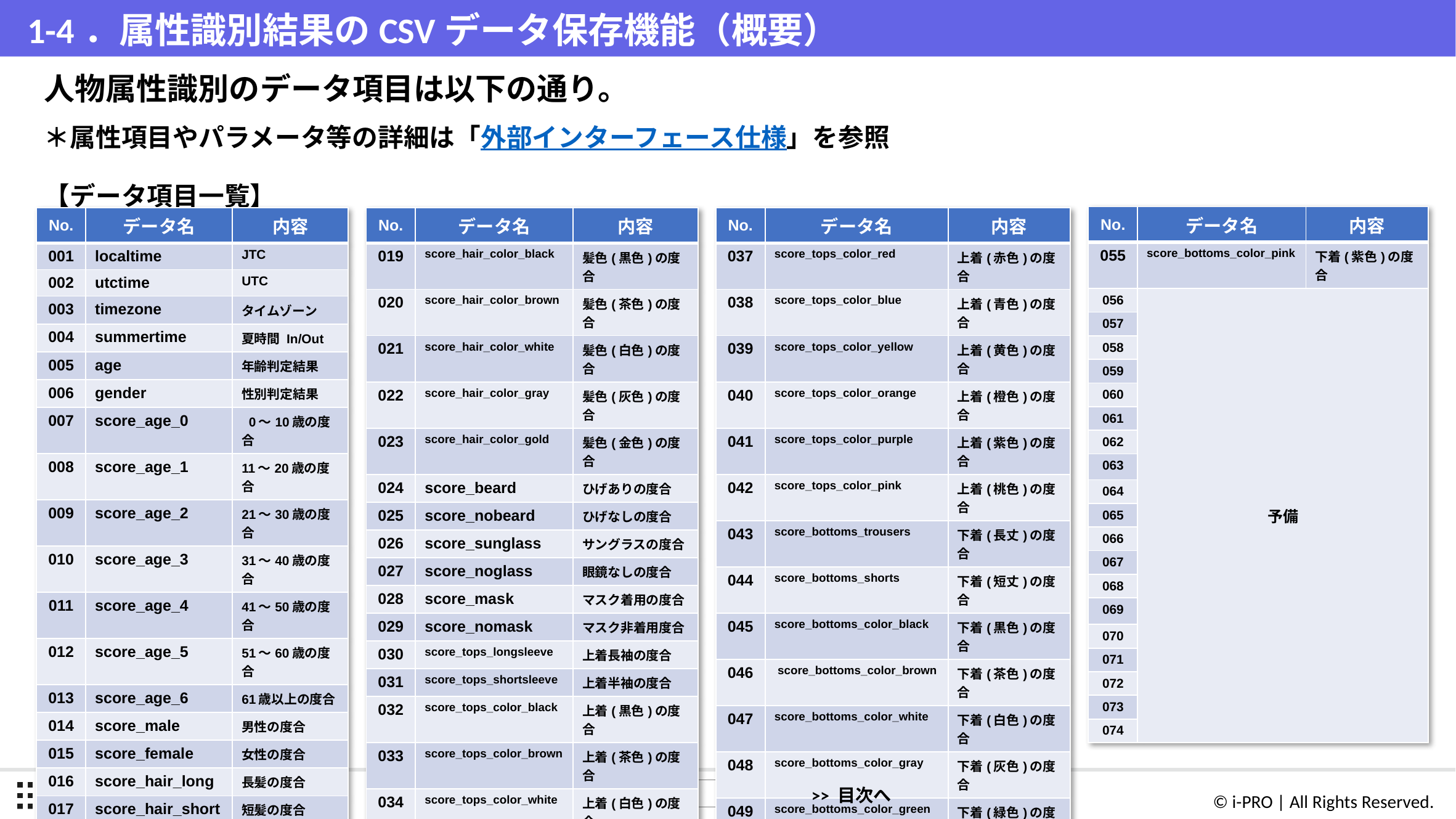

# 1-4．属性識別結果のCSVデータ保存機能（概要）
人物属性識別のデータ項目は以下の通り。
＊属性項目やパラメータ等の詳細は「外部インターフェース仕様」を参照
【データ項目一覧】
| No. | データ名 | 内容 |
| --- | --- | --- |
| 055 | score\_bottoms\_color\_pink | 下着(紫色)の度合 |
| 056 | 予備 |  |
| 057 |  |  |
| 058 |  |  |
| 059 |  |  |
| 060 |  |  |
| 061 |  |  |
| 062 |  |  |
| 063 |  |  |
| 064 |  |  |
| 065 |  |  |
| 066 |  |  |
| 067 |  |  |
| 068 |  |  |
| 069 |  |  |
| 070 |  |  |
| 071 |  |  |
| 072 |  |  |
| 073 |  |  |
| 074 |  |  |
| No. | データ名 | 内容 |
| --- | --- | --- |
| 001 | localtime | JTC |
| 002 | utctime | UTC |
| 003 | timezone | タイムゾーン |
| 004 | summertime | 夏時間 In/Out |
| 005 | age | 年齢判定結果 |
| 006 | gender | 性別判定結果 |
| 007 | score\_age\_0 | 0～10歳の度合 |
| 008 | score\_age\_1 | 11～20歳の度合 |
| 009 | score\_age\_2 | 21～30歳の度合 |
| 010 | score\_age\_3 | 31～40歳の度合 |
| 011 | score\_age\_4 | 41～50歳の度合 |
| 012 | score\_age\_5 | 51～60歳の度合 |
| 013 | score\_age\_6 | 61歳以上の度合 |
| 014 | score\_male | 男性の度合 |
| 015 | score\_female | 女性の度合 |
| 016 | score\_hair\_long | 長髪の度合 |
| 017 | score\_hair\_short | 短髪の度合 |
| 018 | score\_hair\_hat | 帽子の度合 |
| No. | データ名 | 内容 |
| --- | --- | --- |
| 019 | score\_hair\_color\_black | 髪色(黒色)の度合 |
| 020 | score\_hair\_color\_brown | 髪色(茶色)の度合 |
| 021 | score\_hair\_color\_white | 髪色(白色)の度合 |
| 022 | score\_hair\_color\_gray | 髪色(灰色)の度合 |
| 023 | score\_hair\_color\_gold | 髪色(金色)の度合 |
| 024 | score\_beard | ひげありの度合 |
| 025 | score\_nobeard | ひげなしの度合 |
| 026 | score\_sunglass | サングラスの度合 |
| 027 | score\_noglass | 眼鏡なしの度合 |
| 028 | score\_mask | マスク着用の度合 |
| 029 | score\_nomask | マスク非着用度合 |
| 030 | score\_tops\_longsleeve | 上着長袖の度合 |
| 031 | score\_tops\_shortsleeve | 上着半袖の度合 |
| 032 | score\_tops\_color\_black | 上着(黒色)の度合 |
| 033 | score\_tops\_color\_brown | 上着(茶色)の度合 |
| 034 | score\_tops\_color\_white | 上着(白色)の度合 |
| 035 | score\_tops\_color\_gray | 上着(灰色)の度合 |
| 036 | score\_tops\_color\_green | 上着(緑色)の度合 |
| No. | データ名 | 内容 |
| --- | --- | --- |
| 037 | score\_tops\_color\_red | 上着(赤色)の度合 |
| 038 | score\_tops\_color\_blue | 上着(青色)の度合 |
| 039 | score\_tops\_color\_yellow | 上着(黄色)の度合 |
| 040 | score\_tops\_color\_orange | 上着(橙色)の度合 |
| 041 | score\_tops\_color\_purple | 上着(紫色)の度合 |
| 042 | score\_tops\_color\_pink | 上着(桃色)の度合 |
| 043 | score\_bottoms\_trousers | 下着(長丈)の度合 |
| 044 | score\_bottoms\_shorts | 下着(短丈)の度合 |
| 045 | score\_bottoms\_color\_black | 下着(黒色)の度合 |
| 046 | score\_bottoms\_color\_brown | 下着(茶色)の度合 |
| 047 | score\_bottoms\_color\_white | 下着(白色)の度合 |
| 048 | score\_bottoms\_color\_gray | 下着(灰色)の度合 |
| 049 | score\_bottoms\_color\_green | 下着(緑色)の度合 |
| 050 | score\_bottoms\_color\_red | 下着(赤色)の度合 |
| 051 | score\_bottoms\_color\_blue | 下着(青色)の度合 |
| 052 | score\_bottoms\_color\_yellow | 下着(黄色)の度合 |
| 053 | score\_bottoms\_color\_orange | 下着(橙色)の度合 |
| 054 | score\_bottoms\_color\_purple | 下着(紫色)の度合 |
>> 目次へ